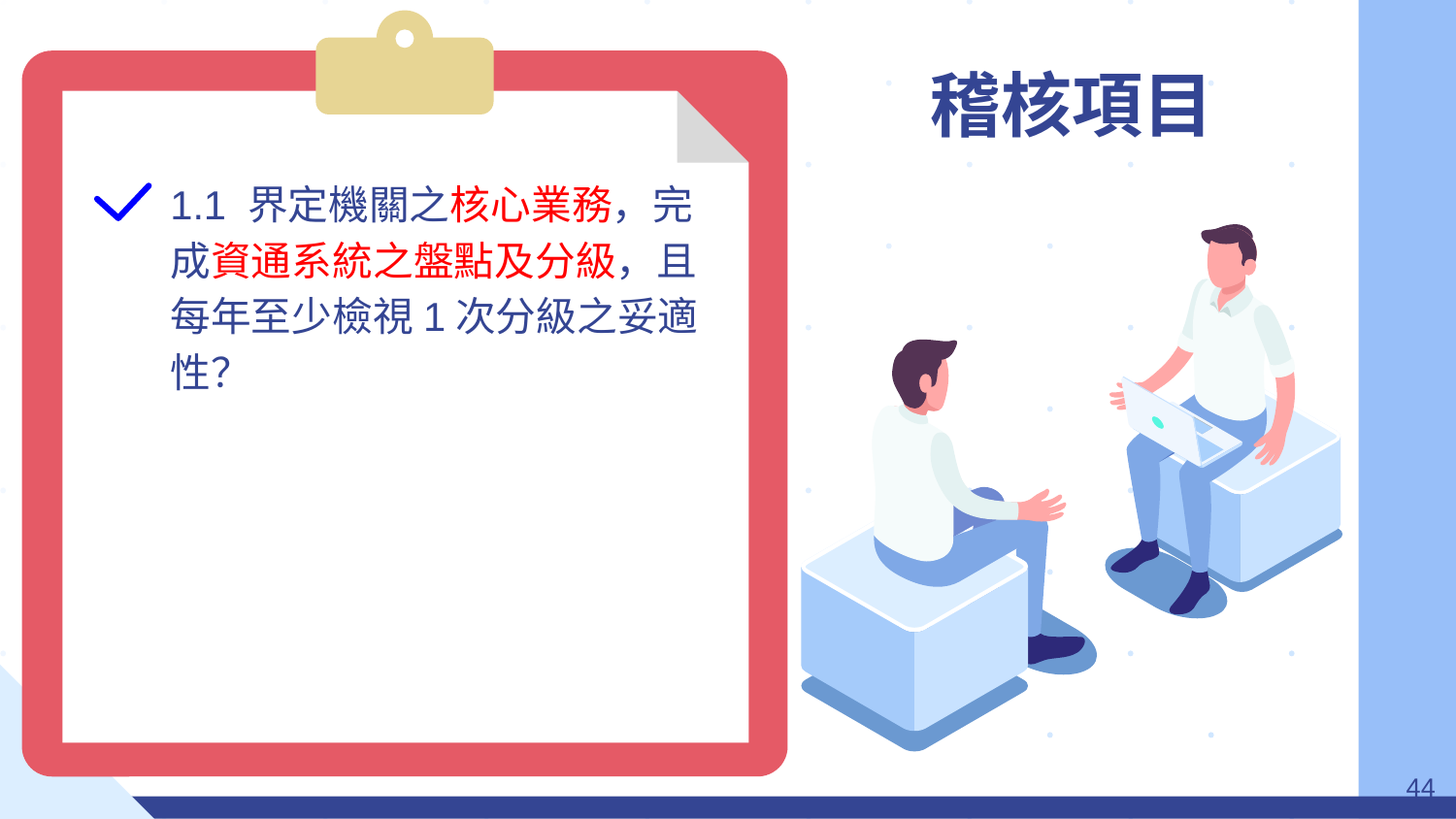

# 稽核項目
1.1 界定機關之核心業務，完成資通系統之盤點及分級，且每年至少檢視1次分級之妥適性？

44